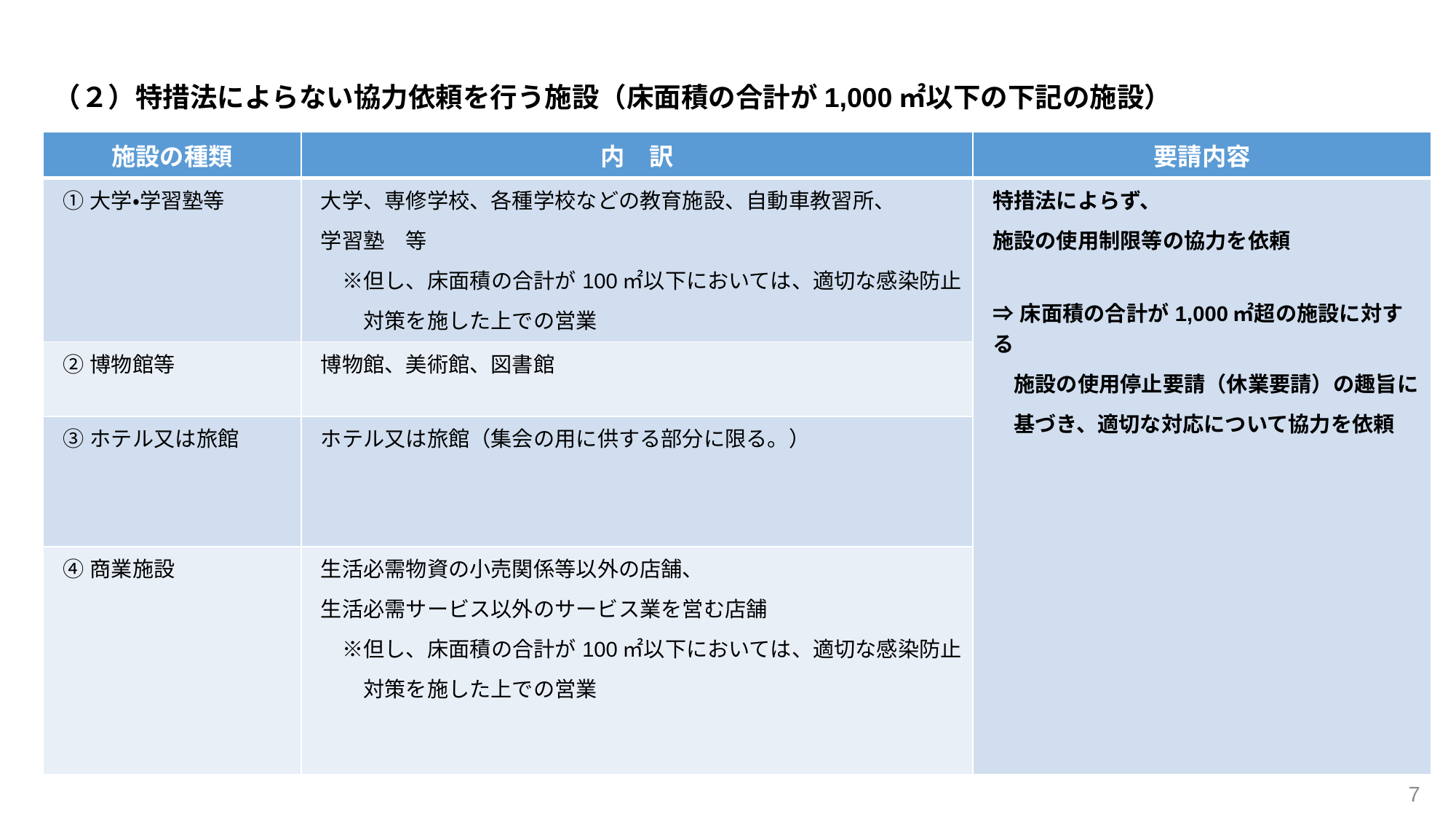

（２）特措法によらない協力依頼を行う施設（床面積の合計が1,000㎡以下の下記の施設）
| 施設の種類 | 内　訳 | 要請内容 |
| --- | --- | --- |
| ①大学・学習塾等 | 大学、専修学校、各種学校などの教育施設、自動車教習所、 学習塾　等　　 　※但し、床面積の合計が100㎡以下においては、適切な感染防止 　　対策を施した上での営業 | 特措法によらず、 施設の使用制限等の協力を依頼 ⇒床面積の合計が1,000㎡超の施設に対する 　施設の使用停止要請（休業要請）の趣旨に 　基づき、適切な対応について協力を依頼 |
| ②博物館等 | 博物館、美術館、図書館 |  |
| ③ホテル又は旅館 | ホテル又は旅館（集会の用に供する部分に限る。） |  |
| ④商業施設 | 生活必需物資の小売関係等以外の店舗、 生活必需サービス以外のサービス業を営む店舗 　※但し、床面積の合計が100㎡以下においては、適切な感染防止 　　対策を施した上での営業 |  |
7